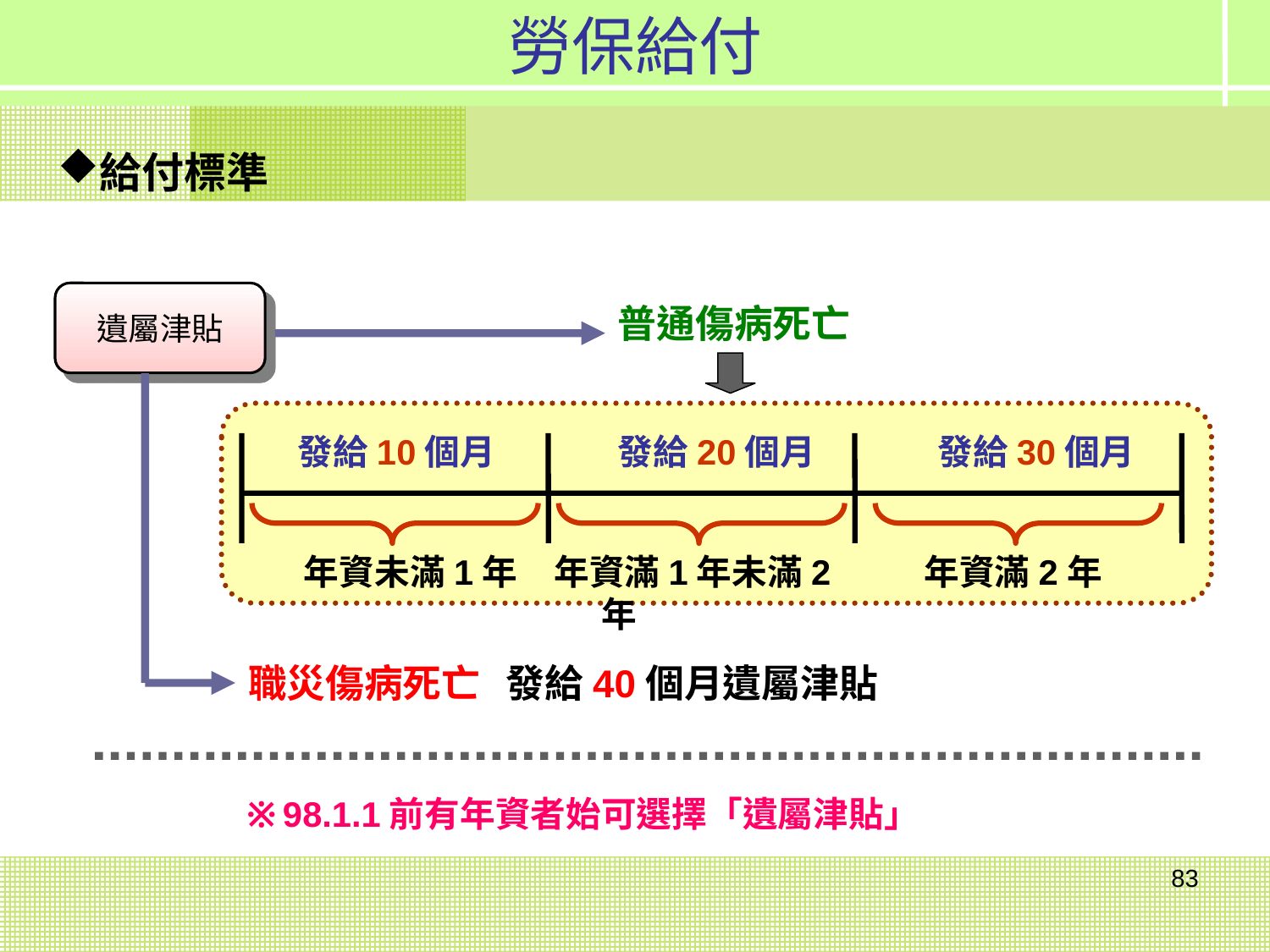

勞保給付

給付標準
遺屬津貼
普通傷病死亡

發給10個月
發給20個月
發給30個月

年資未滿1年
年資滿1年未滿2年
年資滿2年
職災傷病死亡
發給40個月遺屬津貼

※98.1.1前有年資者始可選擇「遺屬津貼」
83